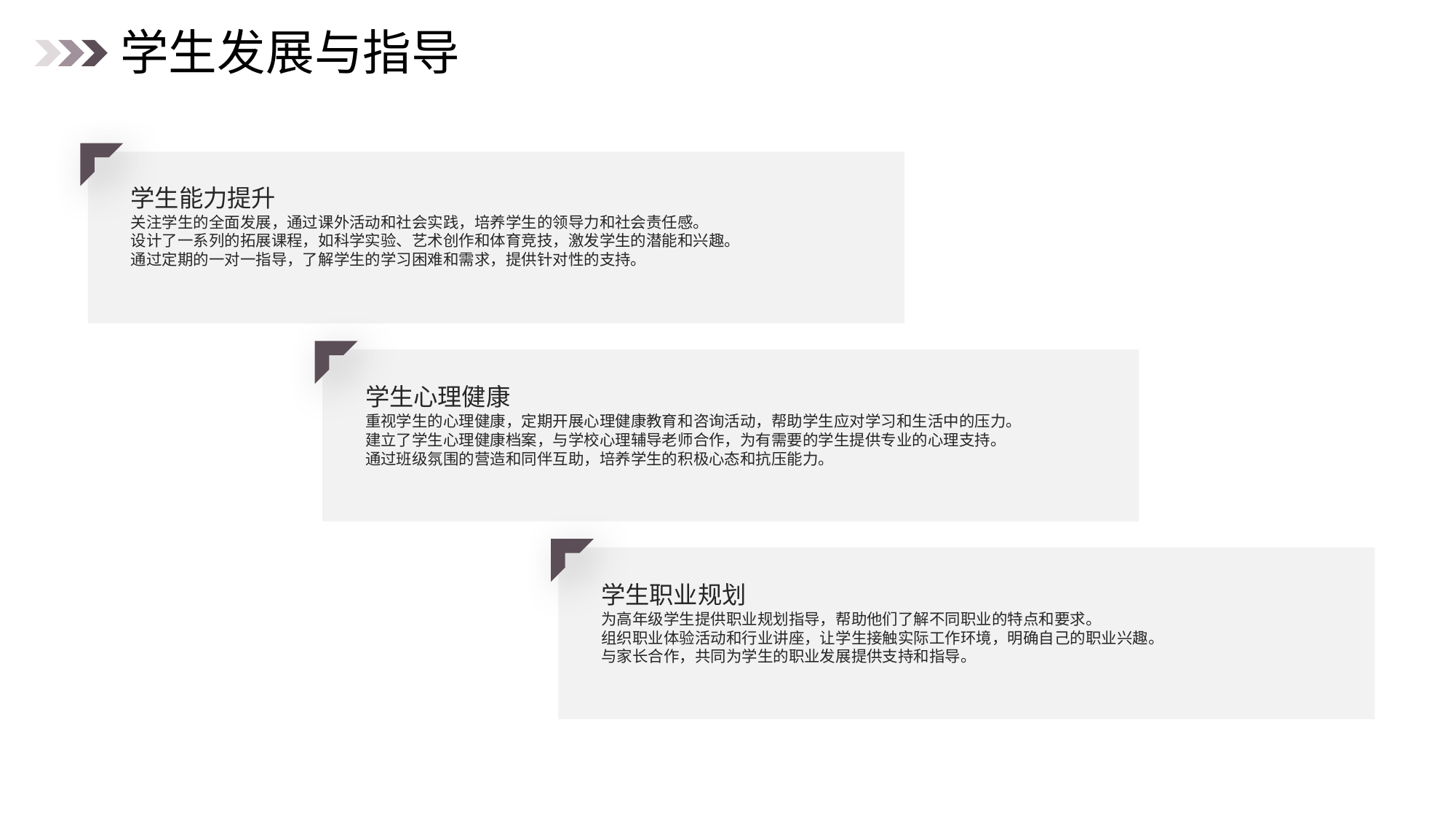

学生发展与指导

学生能力提升
关注学生的全面发展，通过课外活动和社会实践，培养学生的领导力和社会责任感。
设计了一系列的拓展课程，如科学实验、艺术创作和体育竞技，激发学生的潜能和兴趣。
通过定期的一对一指导，了解学生的学习困难和需求，提供针对性的支持。

学生心理健康
重视学生的心理健康，定期开展心理健康教育和咨询活动，帮助学生应对学习和生活中的压力。
建立了学生心理健康档案，与学校心理辅导老师合作，为有需要的学生提供专业的心理支持。
通过班级氛围的营造和同伴互助，培养学生的积极心态和抗压能力。

学生职业规划
为高年级学生提供职业规划指导，帮助他们了解不同职业的特点和要求。
组织职业体验活动和行业讲座，让学生接触实际工作环境，明确自己的职业兴趣。
与家长合作，共同为学生的职业发展提供支持和指导。